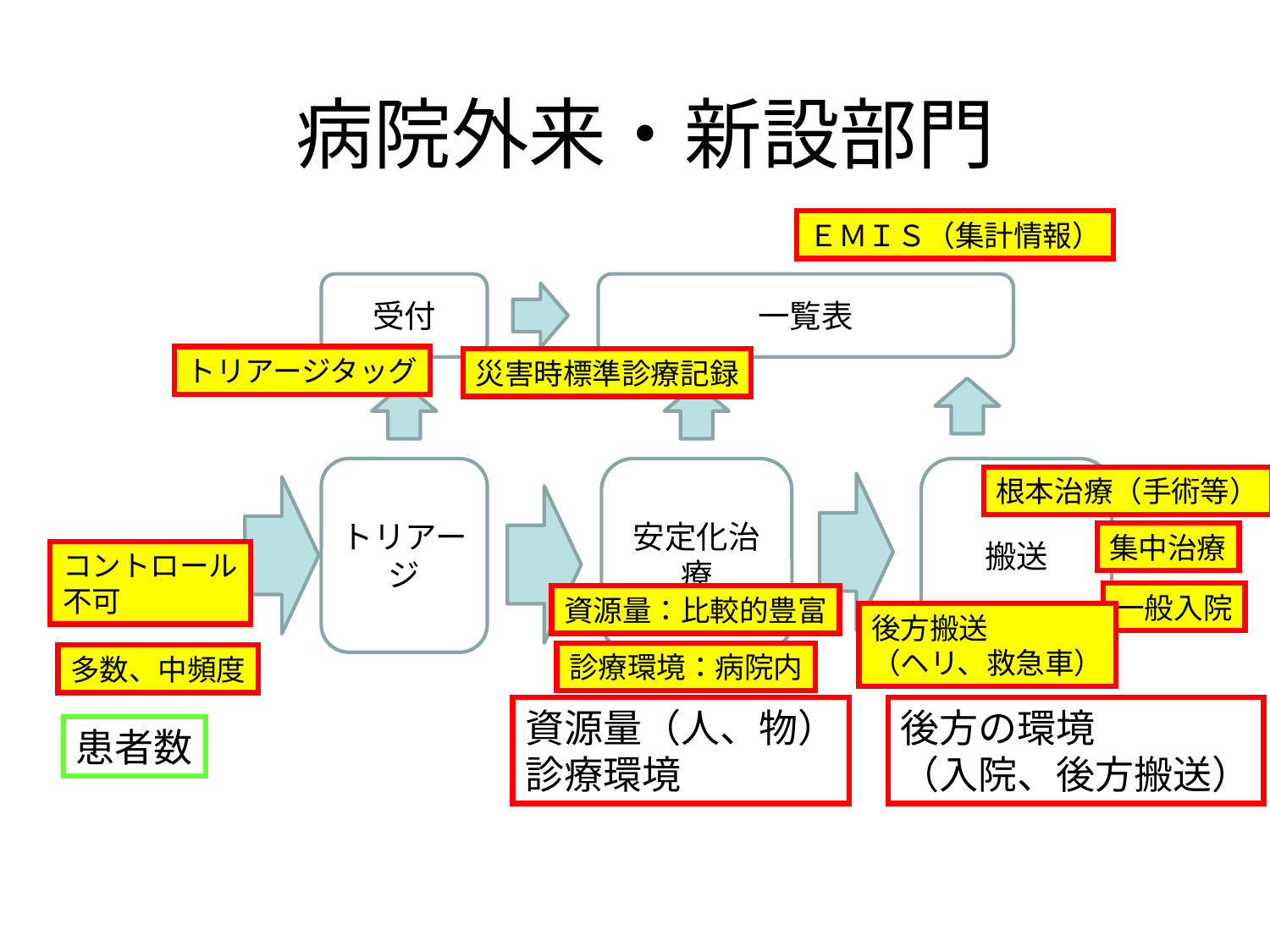

# 病院外来・新設部門
ＥＭＩＳ（集計情報）
受付
一覧表

トリアージタッグ
災害時標準診療記録

トリアージ
安定化治療
搬送
根本治療（手術等）

集中治療
コントロール
不可
一般入院
資源量：比較的豊富
後方搬送
（ヘリ、救急車）
診療環境：病院内
多数、中頻度
資源量（人、物）
診療環境
後方の環境
（入院、後方搬送）
患者数